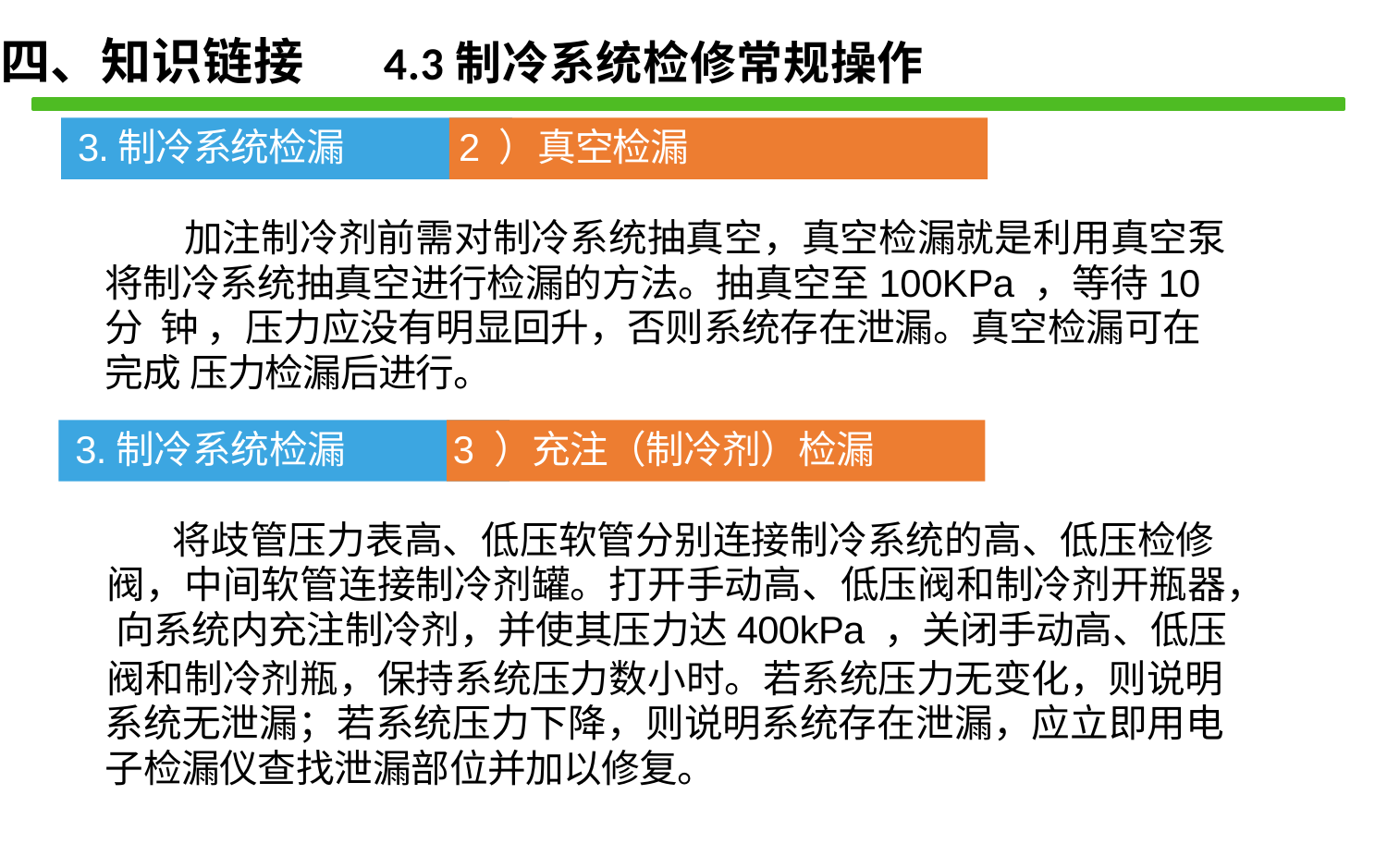

四、知识链接     4.3制冷系统检修常规操作

3.制冷系统检漏            2 ）真空检漏

加注制冷剂前需对制冷系统抽真空，真空检漏就是利用真空泵 将制冷系统抽真空进行检漏的方法。抽真空至100KPa ，等待10分  钟 ，压力应没有明显回升，否则系统存在泄漏。真空检漏可在完成 压力检漏后进行。

3.制冷系统检漏            3 ）充注（制冷剂）检漏

将歧管压力表高、低压软管分别连接制冷系统的高、低压检修     阀，中间软管连接制冷剂罐。打开手动高、低压阀和制冷剂开瓶器， 向系统内充注制冷剂，并使其压力达400kPa ，关闭手动高、低压
阀和制冷剂瓶，保持系统压力数小时。若系统压力无变化，则说明    系统无泄漏；若系统压力下降，则说明系统存在泄漏，应立即用电    子检漏仪查找泄漏部位并加以修复。